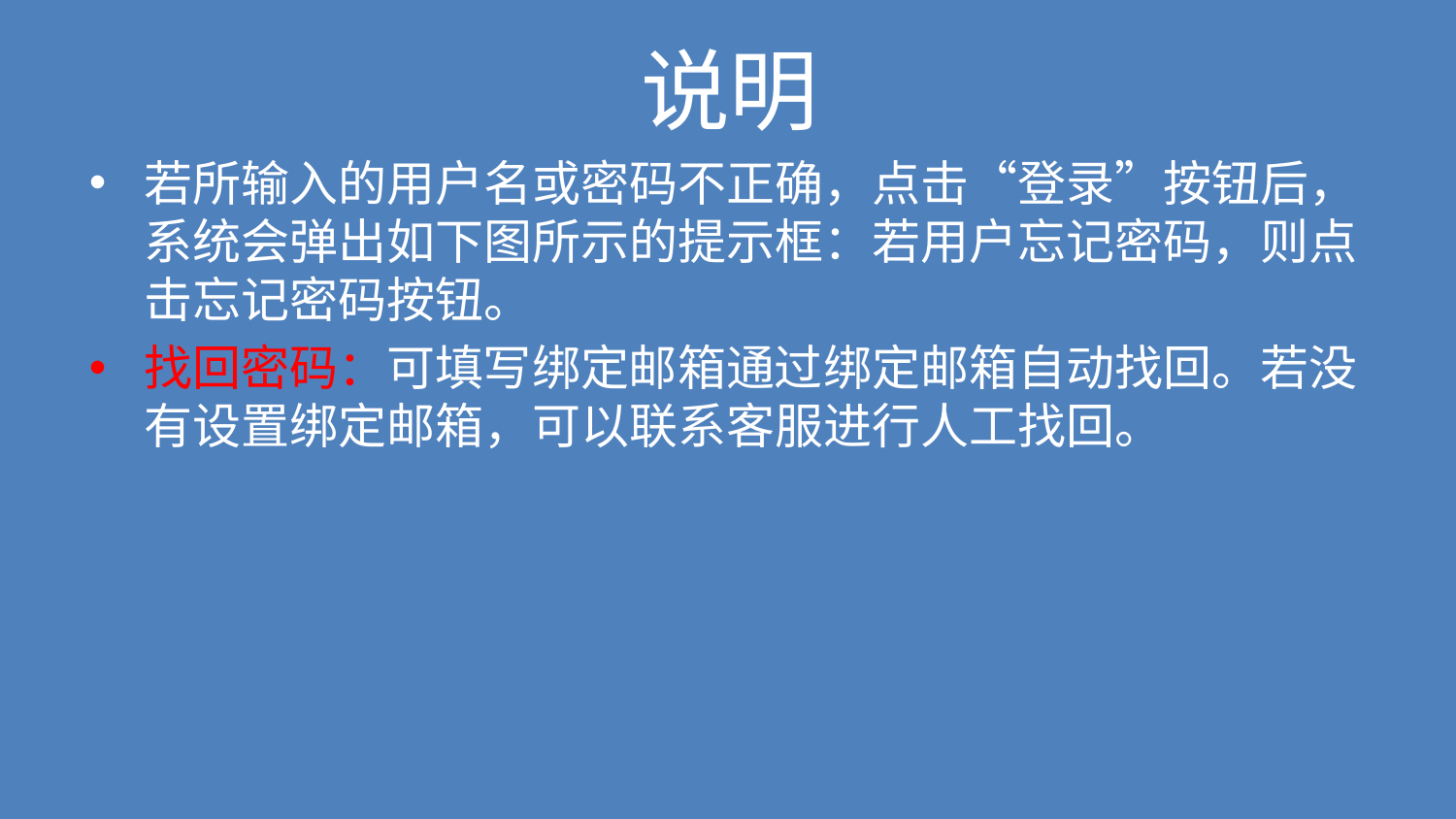

# 说明
若所输入的用户名或密码不正确，点击“登录”按钮后，系统会弹出如下图所示的提示框：若用户忘记密码，则点击忘记密码按钮。
找回密码：可填写绑定邮箱通过绑定邮箱自动找回。若没有设置绑定邮箱，可以联系客服进行人工找回。